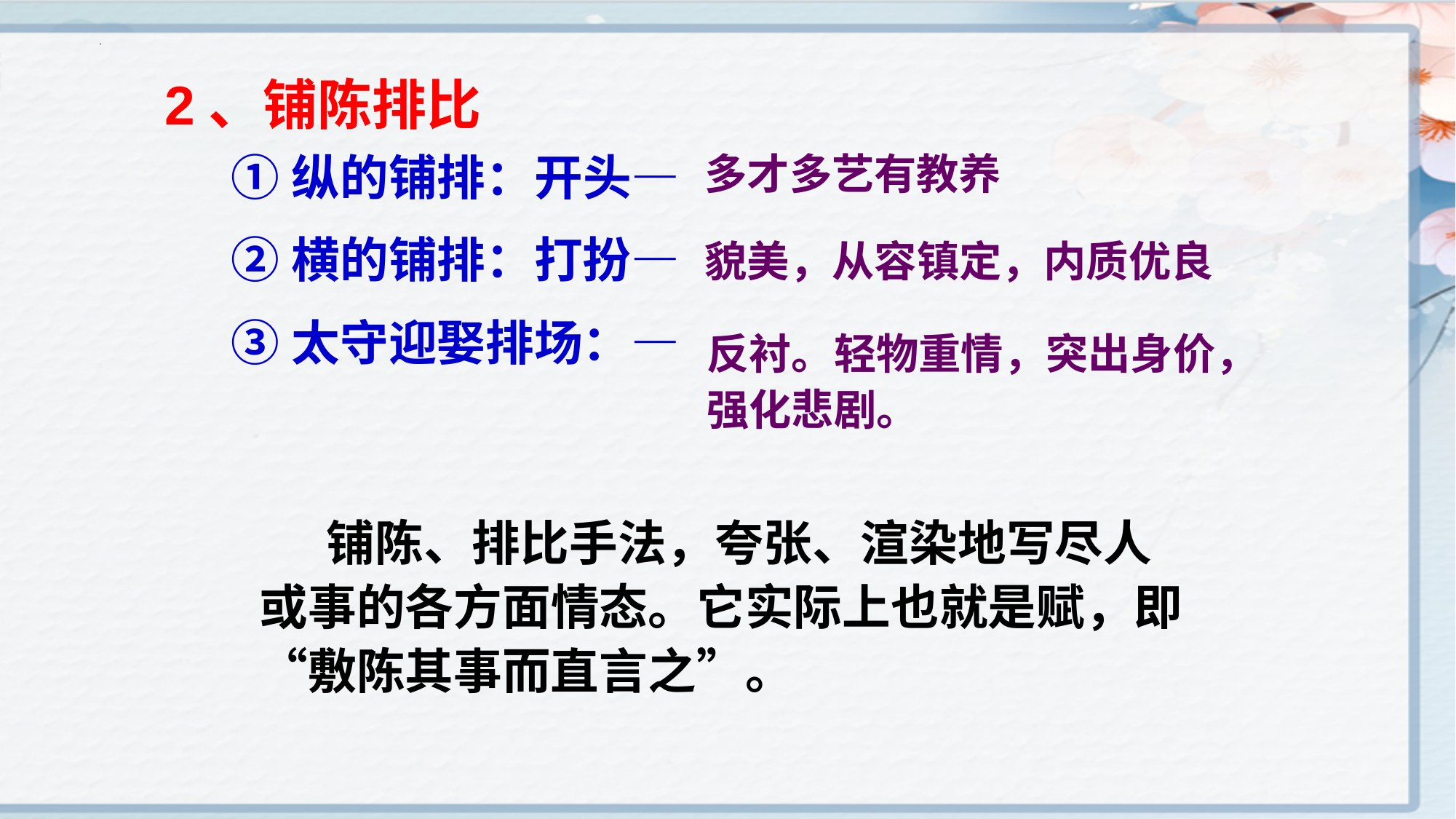

2、铺陈排比
①纵的铺排：开头—
②横的铺排：打扮—
③太守迎娶排场：—
多才多艺有教养
貌美，从容镇定，内质优良
反衬。轻物重情，突出身价，强化悲剧。
     铺陈、排比手法，夸张、渲染地写尽人或事的各方面情态。它实际上也就是赋，即“敷陈其事而直言之”。